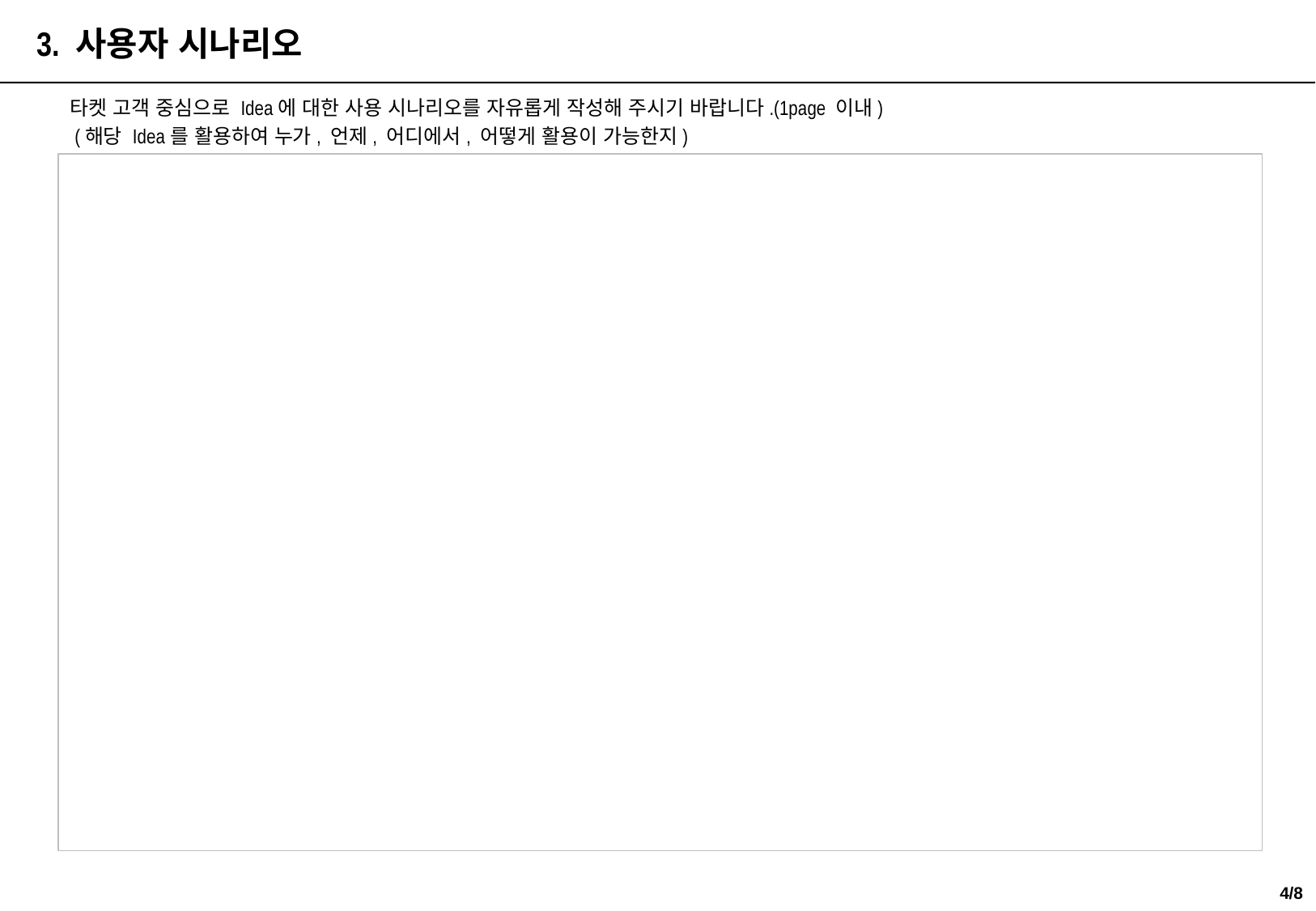

3. 사용자 시나리오
타켓 고객 중심으로 Idea에 대한 사용 시나리오를 자유롭게 작성해 주시기 바랍니다.(1page 이내)
 (해당 Idea를 활용하여 누가, 언제, 어디에서, 어떻게 활용이 가능한지)

4/8